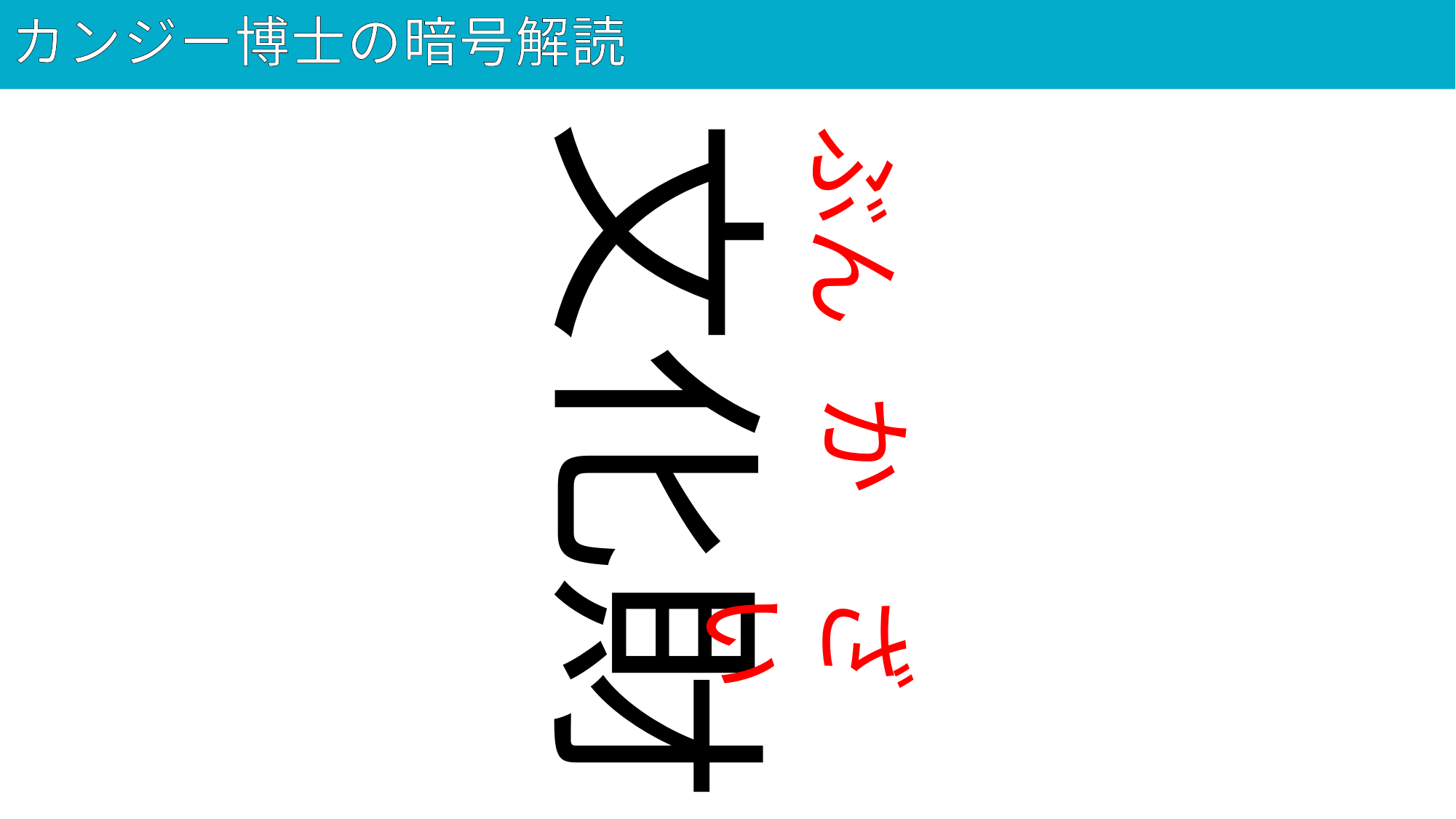

# カンジー博士の暗号解読
49
文化財
ぶん
か
ざい